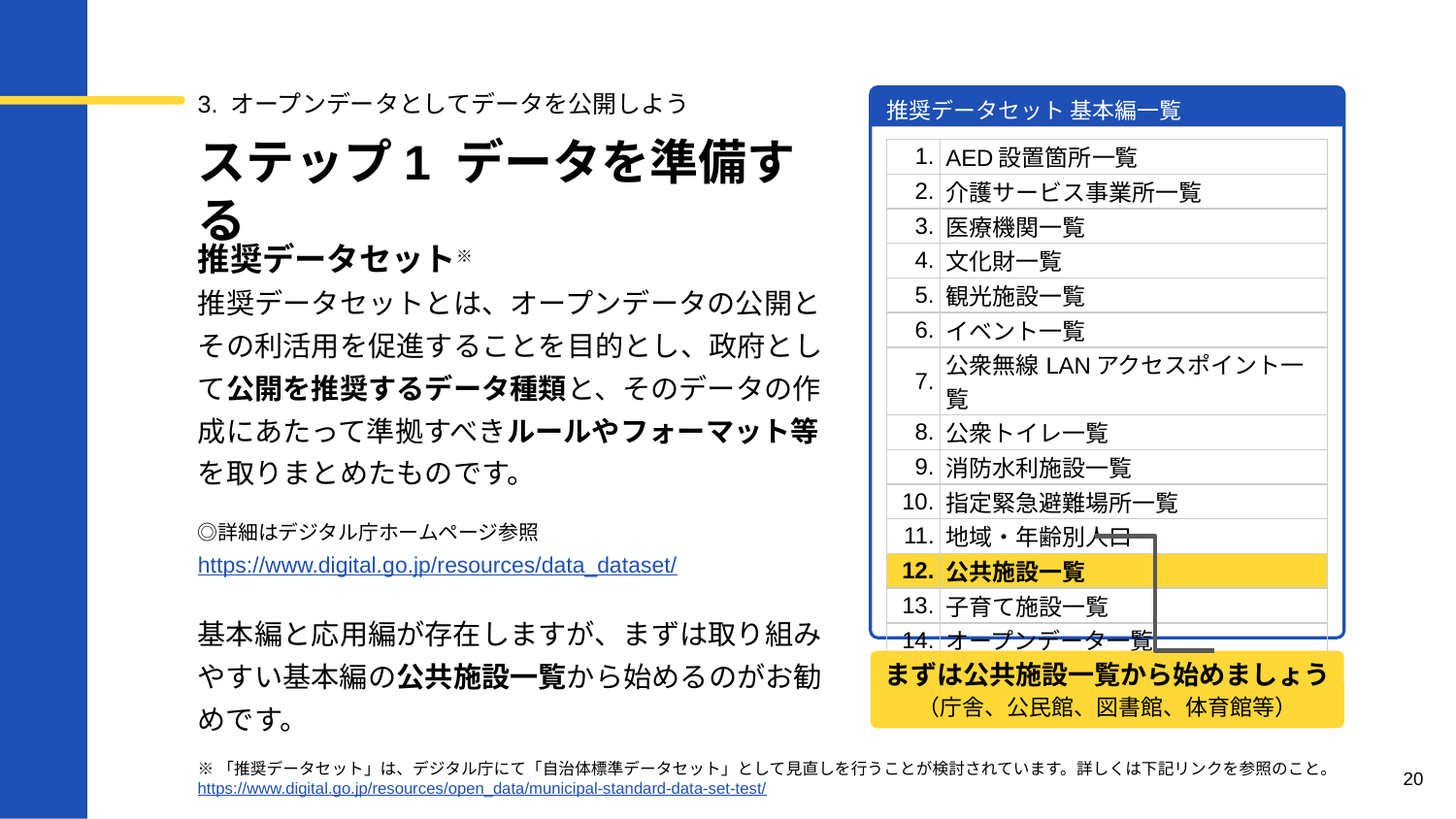

3. オープンデータとしてデータを公開しよう
推奨データセット 基本編一覧

# ステップ1 データを準備する
| 1. | AED設置箇所一覧 |
| --- | --- |
| 2. | 介護サービス事業所一覧 |
| 3. | 医療機関一覧 |
| 4. | 文化財一覧 |
| 5. | 観光施設一覧 |
| 6. | イベント一覧 |
| 7. | 公衆無線LANアクセスポイント一覧 |
| 8. | 公衆トイレ一覧 |
| 9. | 消防水利施設一覧 |
| 10. | 指定緊急避難場所一覧 |
| 11. | 地域・年齢別人口 |
| 12. | 公共施設一覧 |
| 13. | 子育て施設一覧 |
| 14. | オープンデータ一覧 |
推奨データセット※
推奨データセットとは、オープンデータの公開とその利活用を促進することを目的とし、政府として公開を推奨するデータ種類と、そのデータの作成にあたって準拠すべきルールやフォーマット等を取りまとめたものです。
◎詳細はデジタル庁ホームページ参照
https://www.digital.go.jp/resources/data_dataset/
基本編と応用編が存在しますが、まずは取り組みやすい基本編の公共施設一覧から始めるのがお勧めです。
まずは公共施設一覧から始めましょう
（庁舎、公民館、図書館、体育館等）
20
※「推奨データセット」は、デジタル庁にて「自治体標準データセット」として見直しを行うことが検討されています。詳しくは下記リンクを参照のこと。
https://www.digital.go.jp/resources/open_data/municipal-standard-data-set-test/